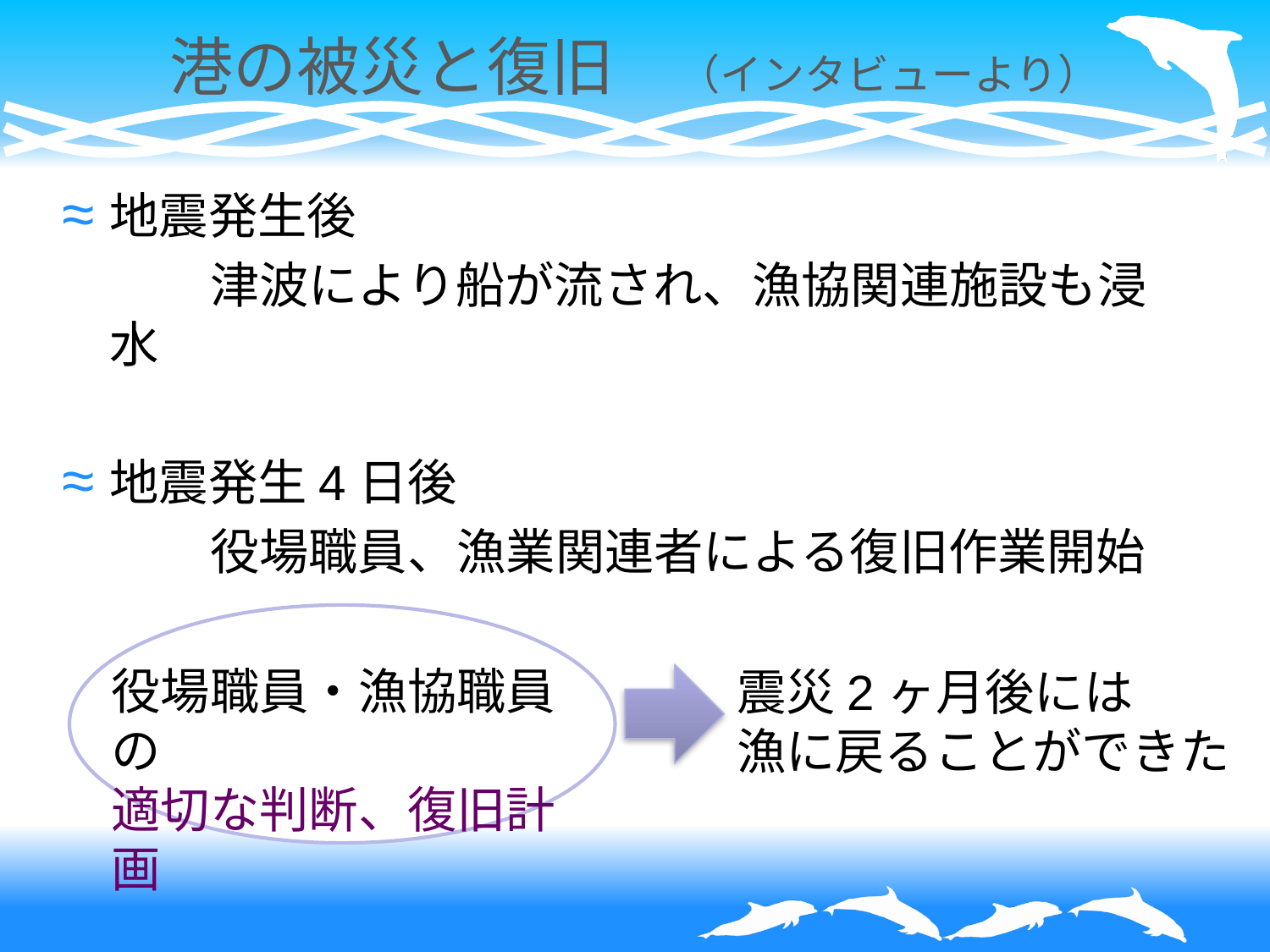

# 港の被災と復旧　（インタビューより）
地震発生後
　　　津波により船が流され、漁協関連施設も浸水

地震発生4日後
　　　役場職員、漁業関連者による復旧作業開始

役場職員・漁協職員の
適切な判断、復旧計画

震災2ヶ月後には
漁に戻ることができた